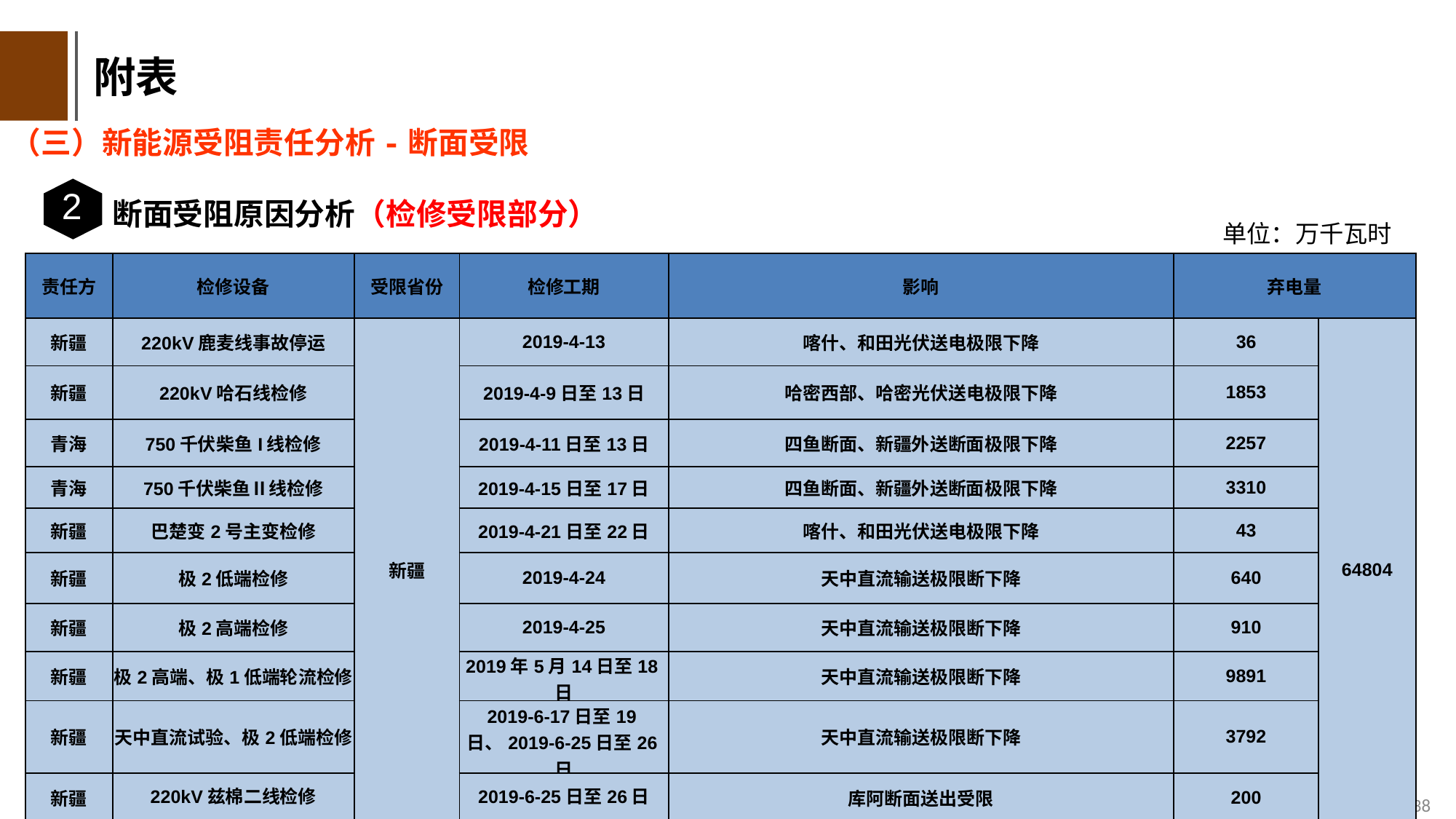

附表
（三）新能源受阻责任分析-断面受限
2

断面受阻原因分析（检修受限部分）
单位：万千瓦时
| 责任方 | 检修设备 | 受限省份 | 检修工期 | 影响 | 弃电量 |  |
| --- | --- | --- | --- | --- | --- | --- |
| 新疆 | 220kV鹿麦线事故停运 | 新疆 | 2019-4-13 | 喀什、和田光伏送电极限下降 | 36 | 64804 |
| 新疆 | 220kV哈石线检修 |  | 2019-4-9日至13日 | 哈密西部、哈密光伏送电极限下降 | 1853 |  |
| 青海 | 750千伏柴鱼I线检修 |  | 2019-4-11日至13日 | 四鱼断面、新疆外送断面极限下降 | 2257 |  |
| 青海 | 750千伏柴鱼Ⅱ线检修 |  | 2019-4-15日至17日 | 四鱼断面、新疆外送断面极限下降 | 3310 |  |
| 新疆 | 巴楚变2号主变检修 |  | 2019-4-21日至22日 | 喀什、和田光伏送电极限下降 | 43 |  |
| 新疆 | 极2低端检修 |  | 2019-4-24 | 天中直流输送极限断下降 | 640 |  |
| 新疆 | 极2高端检修 |  | 2019-4-25 | 天中直流输送极限断下降 | 910 |  |
| 新疆 | 极2高端、极1低端轮流检修 |  | 2019年5月14日至18日 | 天中直流输送极限断下降 | 9891 |  |
| 新疆 | 天中直流试验、极2低端检修 |  | 2019-6-17日至19日、2019-6-25日至26日 | 天中直流输送极限断下降 | 3792 |  |
| 新疆 | 220kV兹棉二线检修 |  | 2019-6-25日至26日 | 库阿断面送出受限 | 200 |  |
38